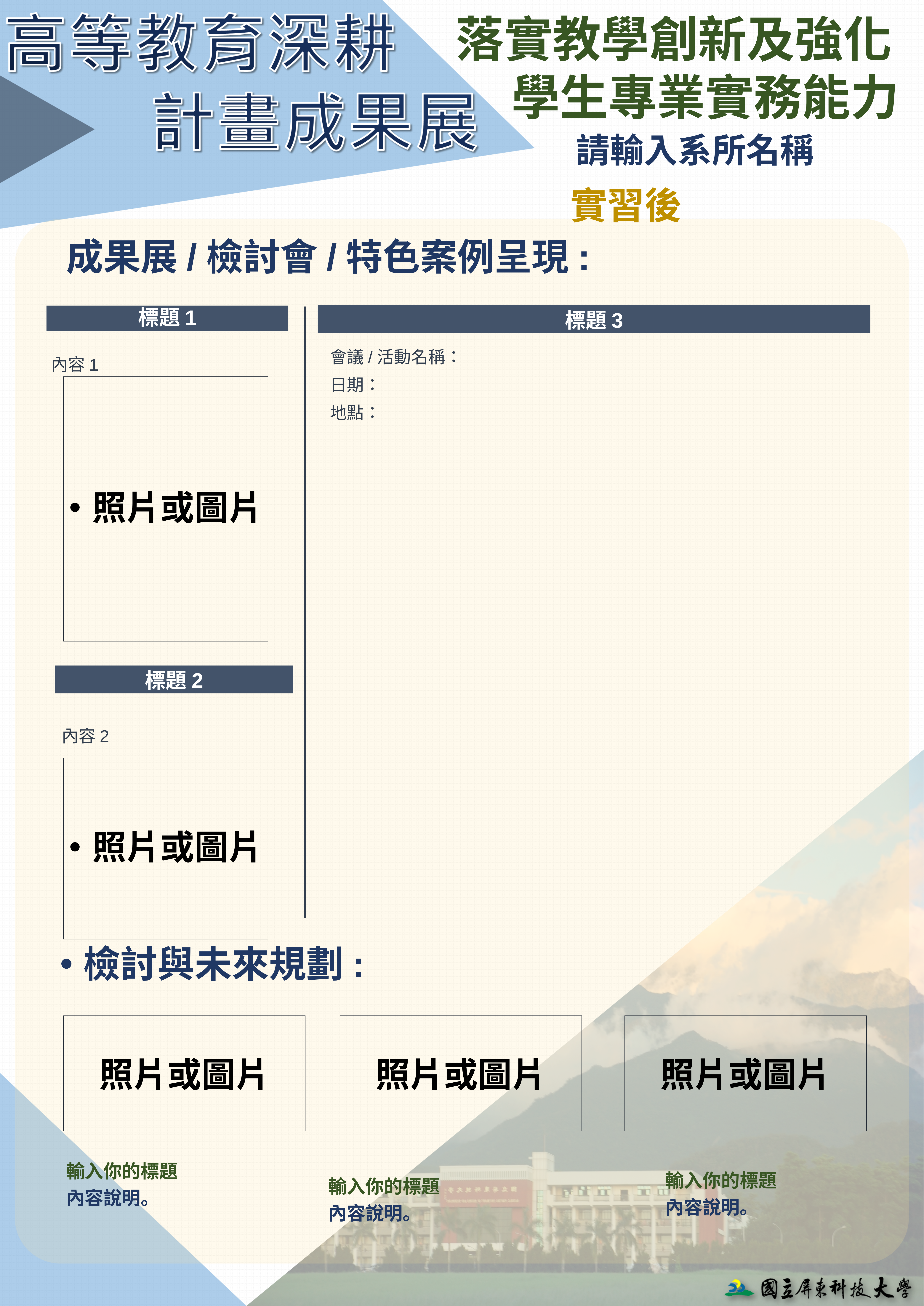

落實教學創新及強化
    學生專業實務能力
請輸入系所名稱
實習後
成果展/檢討會/特色案例呈現:
標題1
標題3
會議/活動名稱：
日期：
地點：
內容1
照片或圖片
標題2
內容2
照片或圖片
檢討與未來規劃:
照片或圖片
照片或圖片
照片或圖片
# 輸入你的標題 內容說明。
輸入你的標題
內容說明。
輸入你的標題
內容說明。